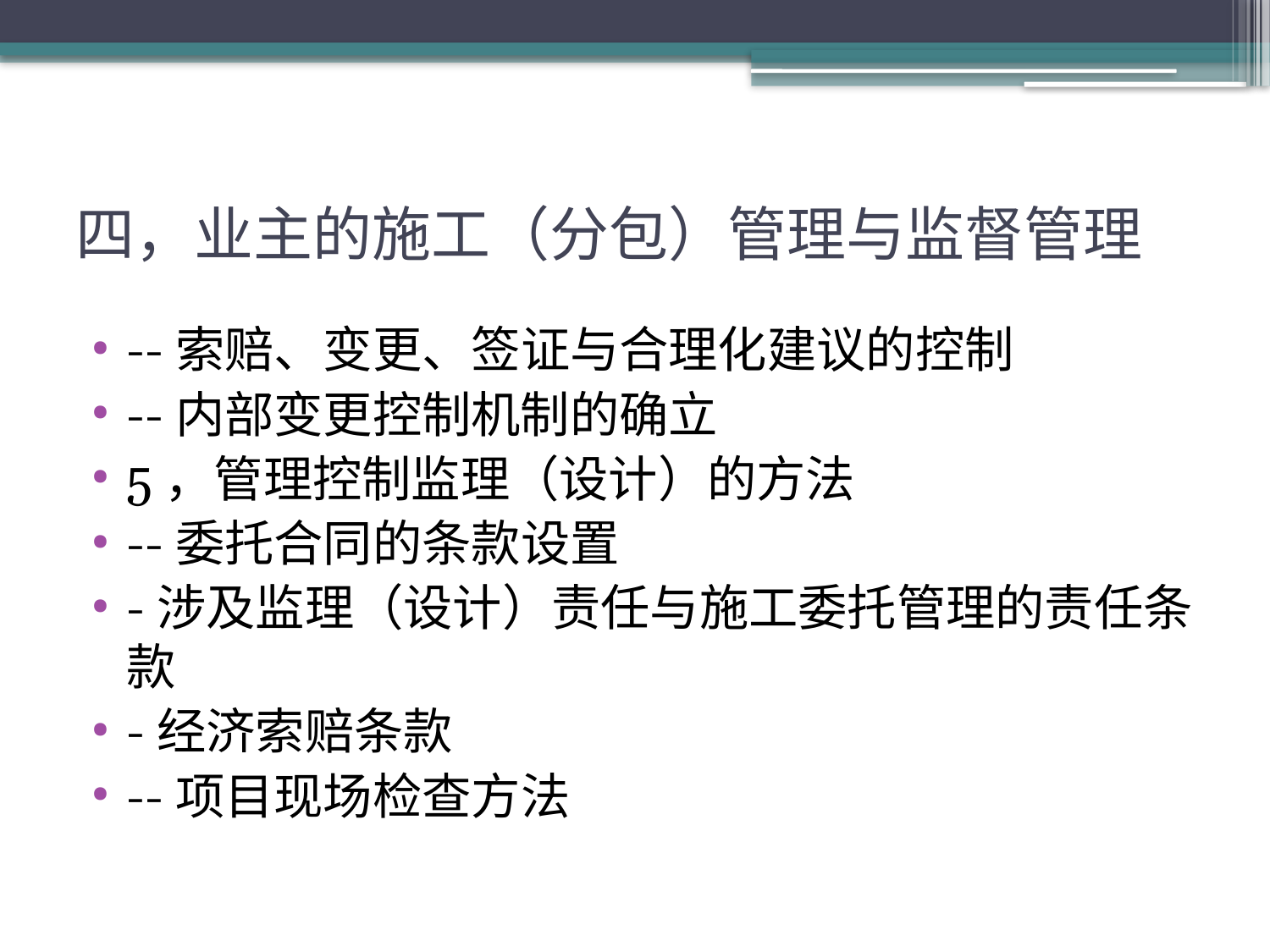

# 四，业主的施工（分包）管理与监督管理
--索赔、变更、签证与合理化建议的控制
--内部变更控制机制的确立
5，管理控制监理（设计）的方法
--委托合同的条款设置
-涉及监理（设计）责任与施工委托管理的责任条款
-经济索赔条款
--项目现场检查方法